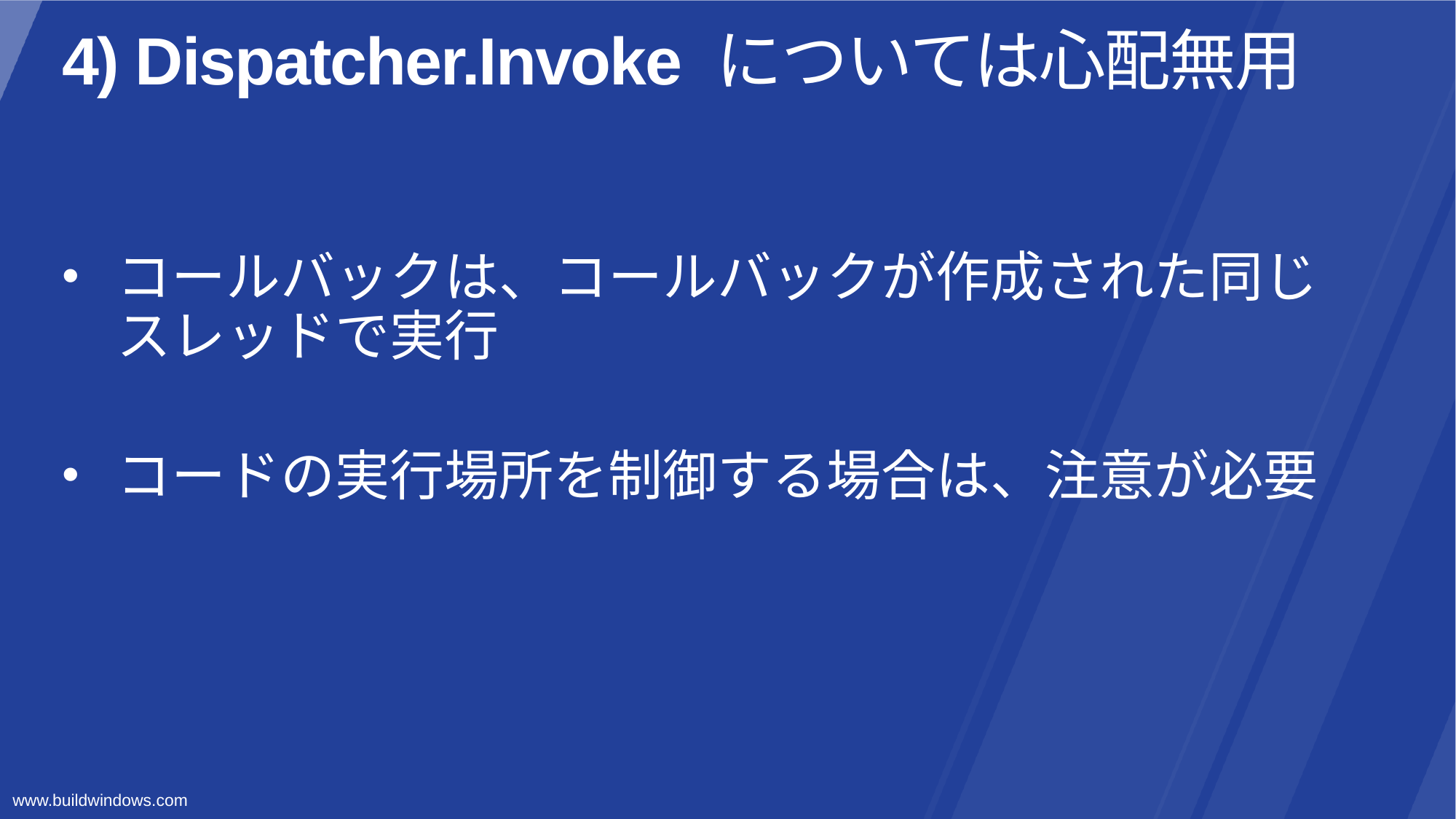

# 4) Dispatcher.Invoke については心配無用

コールバックは、コールバックが作成された同じスレッドで実行

コードの実行場所を制御する場合は、注意が必要